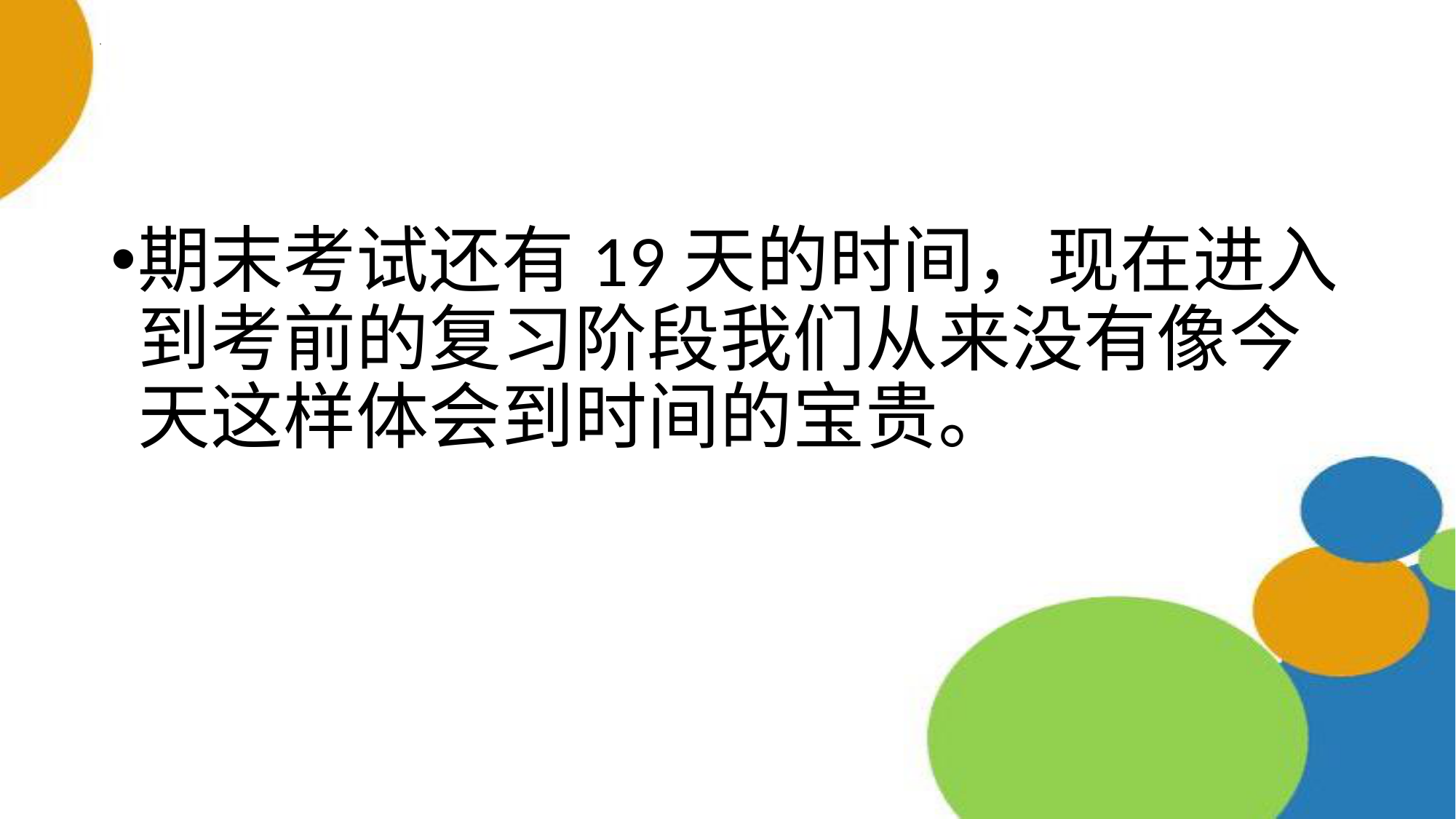

#
期末考试还有19天的时间，现在进入到考前的复习阶段我们从来没有像今天这样体会到时间的宝贵。